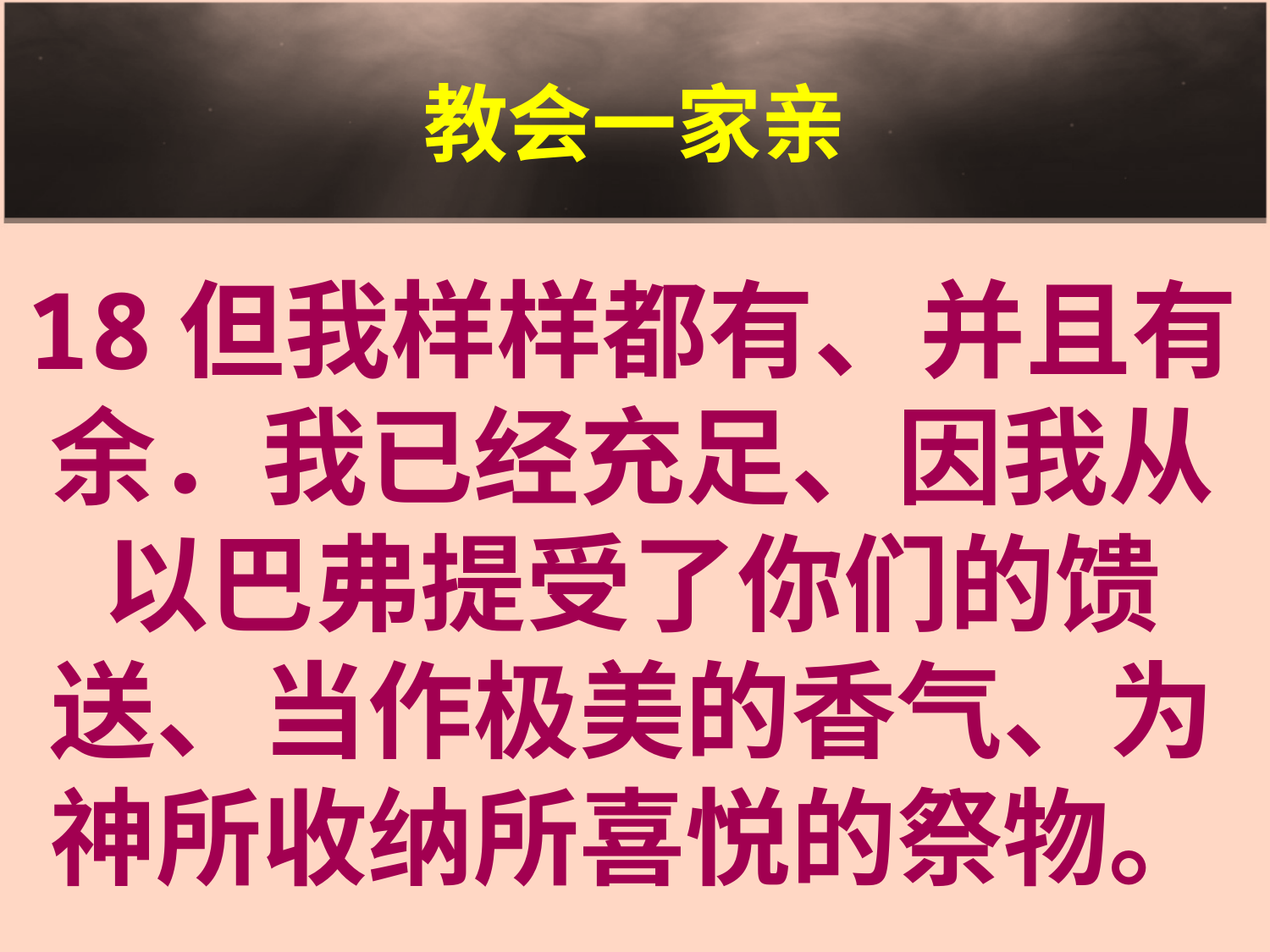

教会一家亲
18但我样样都有、并且有余．我已经充足、因我从以巴弗提受了你们的馈送、当作极美的香气、为神所收纳所喜悦的祭物。